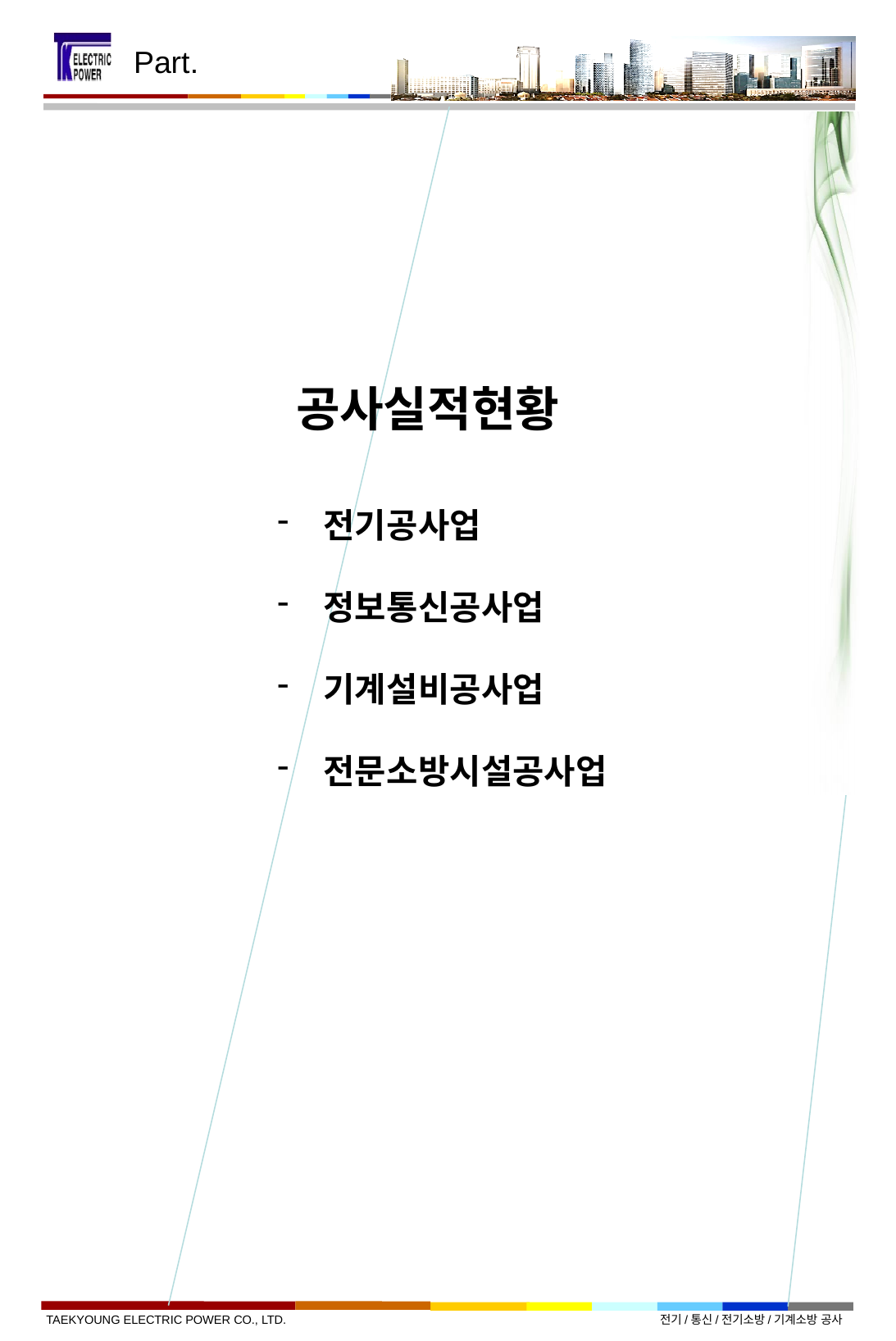

Part.
공사실적현황
전기공사업

정보통신공사업

기계설비공사업

전문소방시설공사업